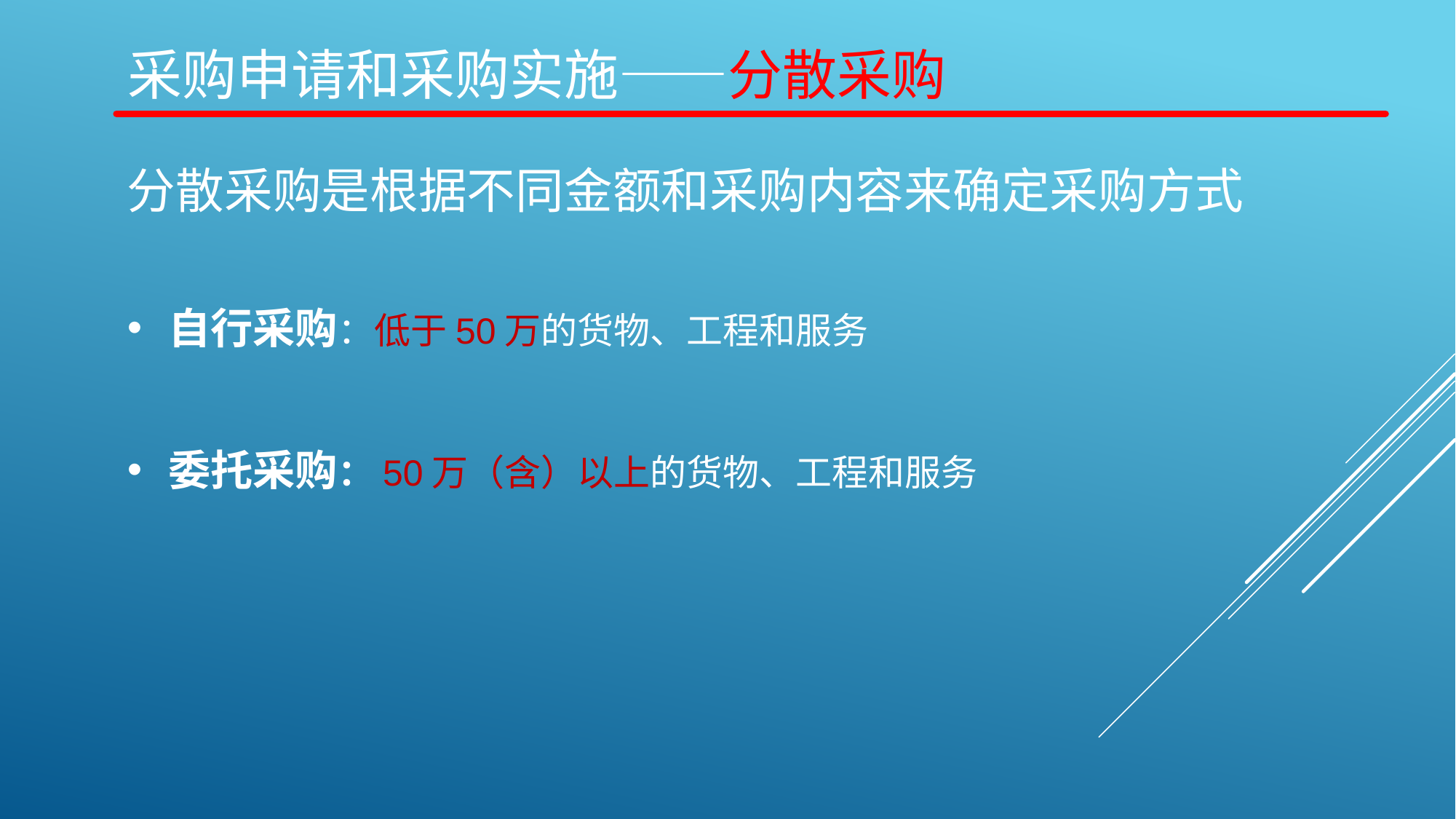

# 采购申请和采购实施——分散采购
分散采购是根据不同金额和采购内容来确定采购方式
自行采购：低于50万的货物、工程和服务

委托采购：50万（含）以上的货物、工程和服务